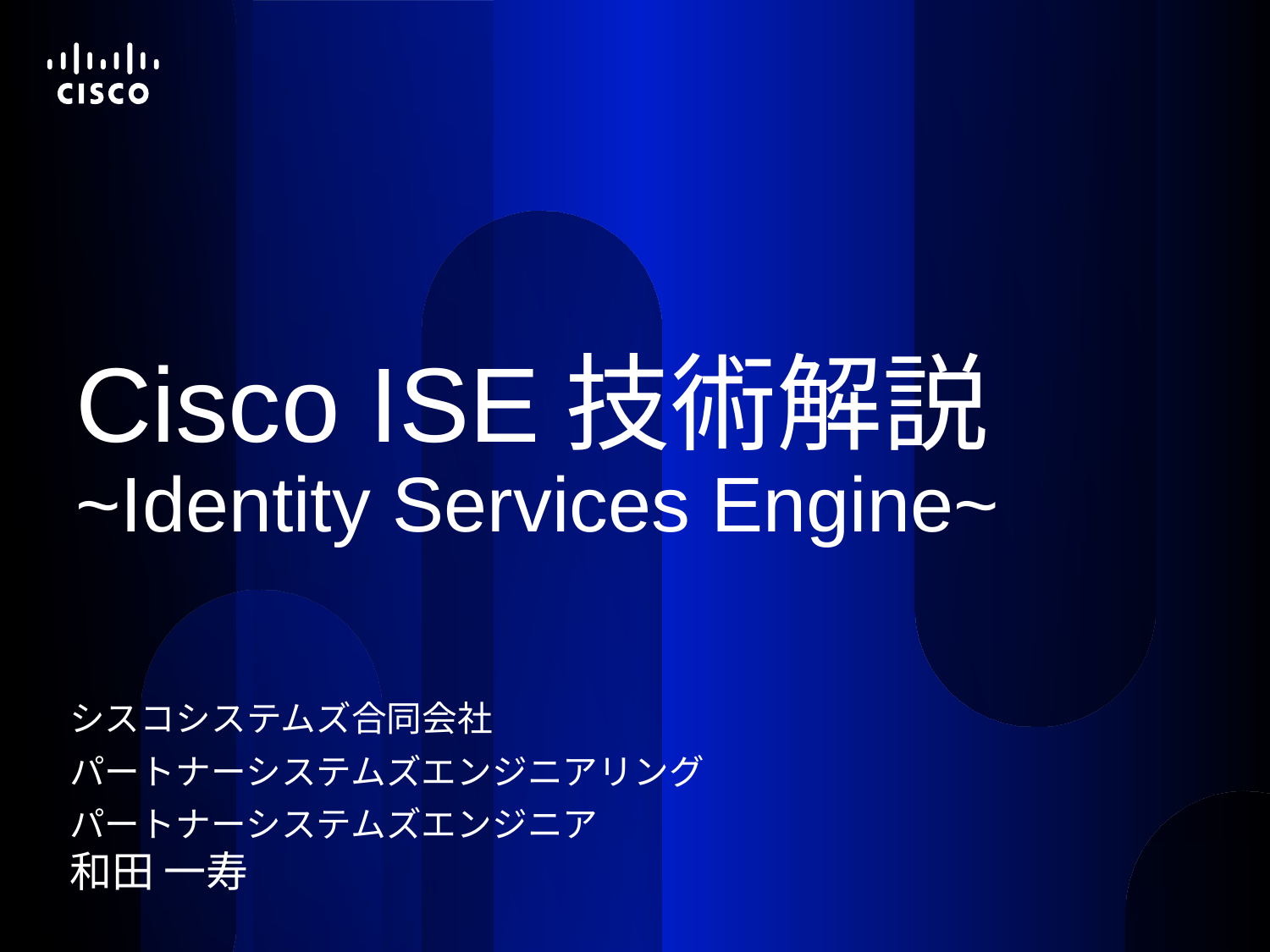

# Cisco ISE技術解説 ~Identity Services Engine~
シスコシステムズ合同会社
パートナーシステムズエンジニアリング
パートナーシステムズエンジニア
和田 一寿